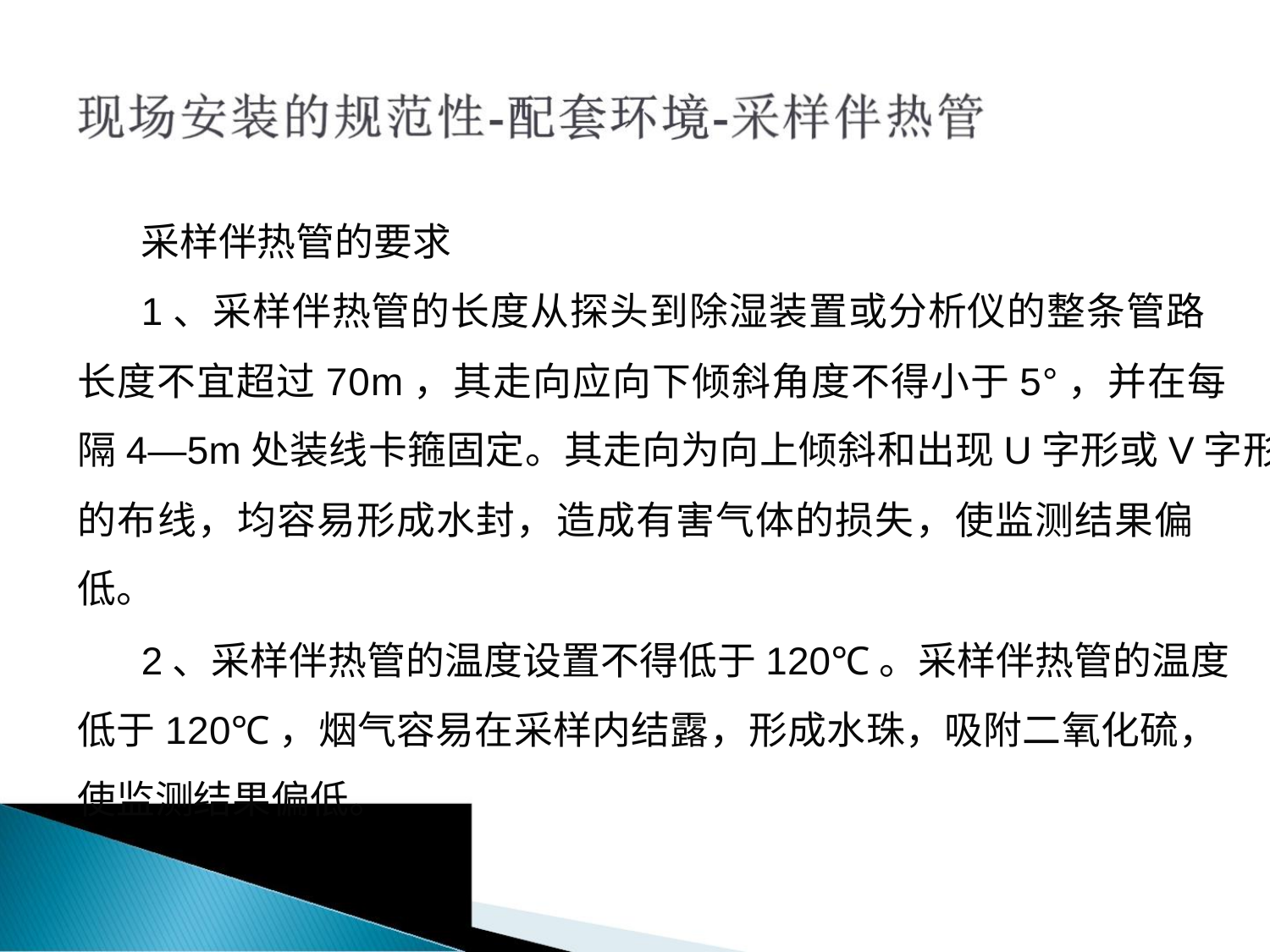

采样伴热管的要求
1、采样伴热管的长度从探头到除湿装置或分析仪的整条管路
长度不宜超过70m，其走向应向下倾斜角度不得小于5°，并在每
隔4—5m处装线卡箍固定。其走向为向上倾斜和出现U字形或V字形
的布线，均容易形成水封，造成有害气体的损失，使监测结果偏
低。
2、采样伴热管的温度设置不得低于120℃。采样伴热管的温度
低于120℃，烟气容易在采样内结露，形成水珠，吸附二氧化硫，
使监测结果偏低。